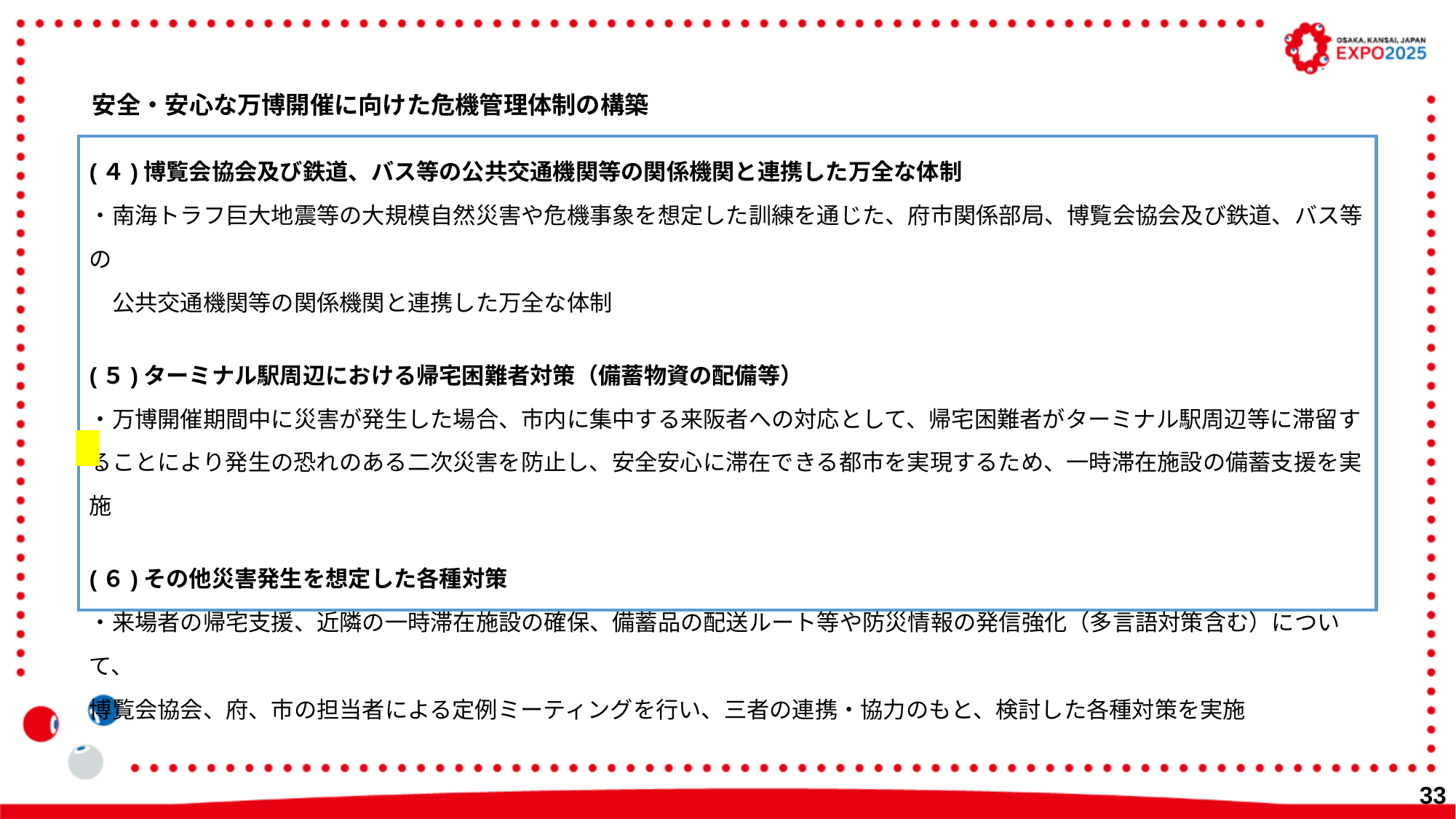

安全・安心な万博開催に向けた危機管理体制の構築
(４)博覧会協会及び鉄道、バス等の公共交通機関等の関係機関と連携した万全な体制
・南海トラフ巨大地震等の大規模自然災害や危機事象を想定した訓練を通じた、府市関係部局、博覧会協会及び鉄道、バス等の
　公共交通機関等の関係機関と連携した万全な体制

(５)ターミナル駅周辺における帰宅困難者対策（備蓄物資の配備等）
・万博開催期間中に災害が発生した場合、市内に集中する来阪者への対応として、帰宅困難者がターミナル駅周辺等に滞留することにより発生の恐れのある二次災害を防止し、安全安心に滞在できる都市を実現するため、一時滞在施設の備蓄支援を実施

(６)その他災害発生を想定した各種対策
・来場者の帰宅支援、近隣の一時滞在施設の確保、備蓄品の配送ルート等や防災情報の発信強化（多言語対策含む）について、
博覧会協会、府、市の担当者による定例ミーティングを行い、三者の連携・協力のもと、検討した各種対策を実施

33